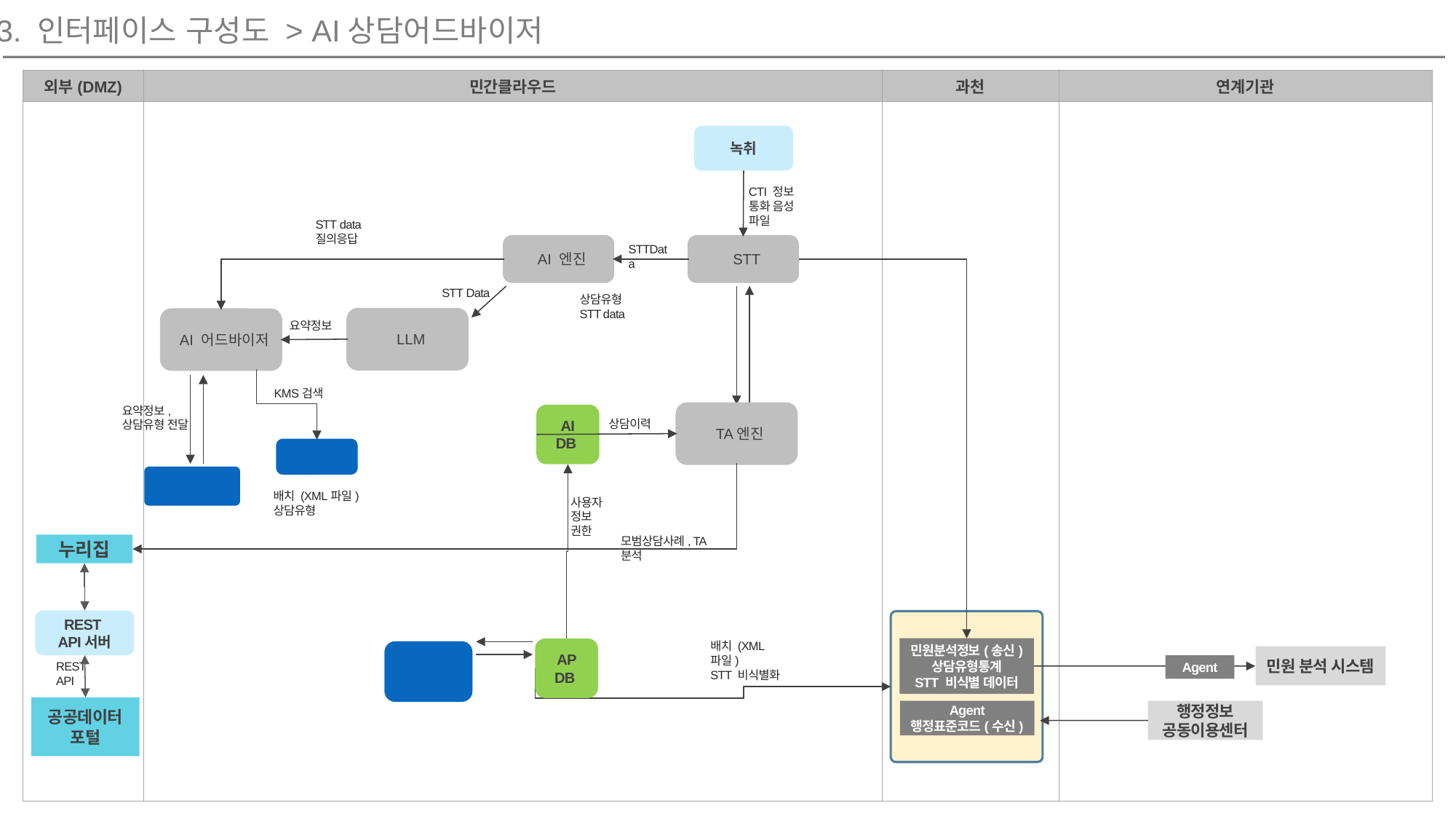

3. 인터페이스 구성도 > AI상담어드바이저
녹취
CTI 정보
통화 음성 파일
STT data
질의응답
AI 엔진
STT
STTData
STT Data
상담유형
STT data
LLM
AI 어드바이저
요약정보
KMS검색
요약정보,
상담유형 전달
TA엔진
AI
DB
상담이력
KMS
상담AP
배치 (XML파일)
상담유형
사용자 정보
권한
모범상담사례, TA분석
누리집
REST
API서버
과천DC(내부망
민원분석정보(송신)
상담유형통계
STT 비식별 데이터
AP DB
배치 (XML파일)
STT 비식별화
통합관리
민원 분석 시스템
Agent
REST
API
공공데이터
포털
Agent
행정표준코드(수신)
행정정보 공동이용센터